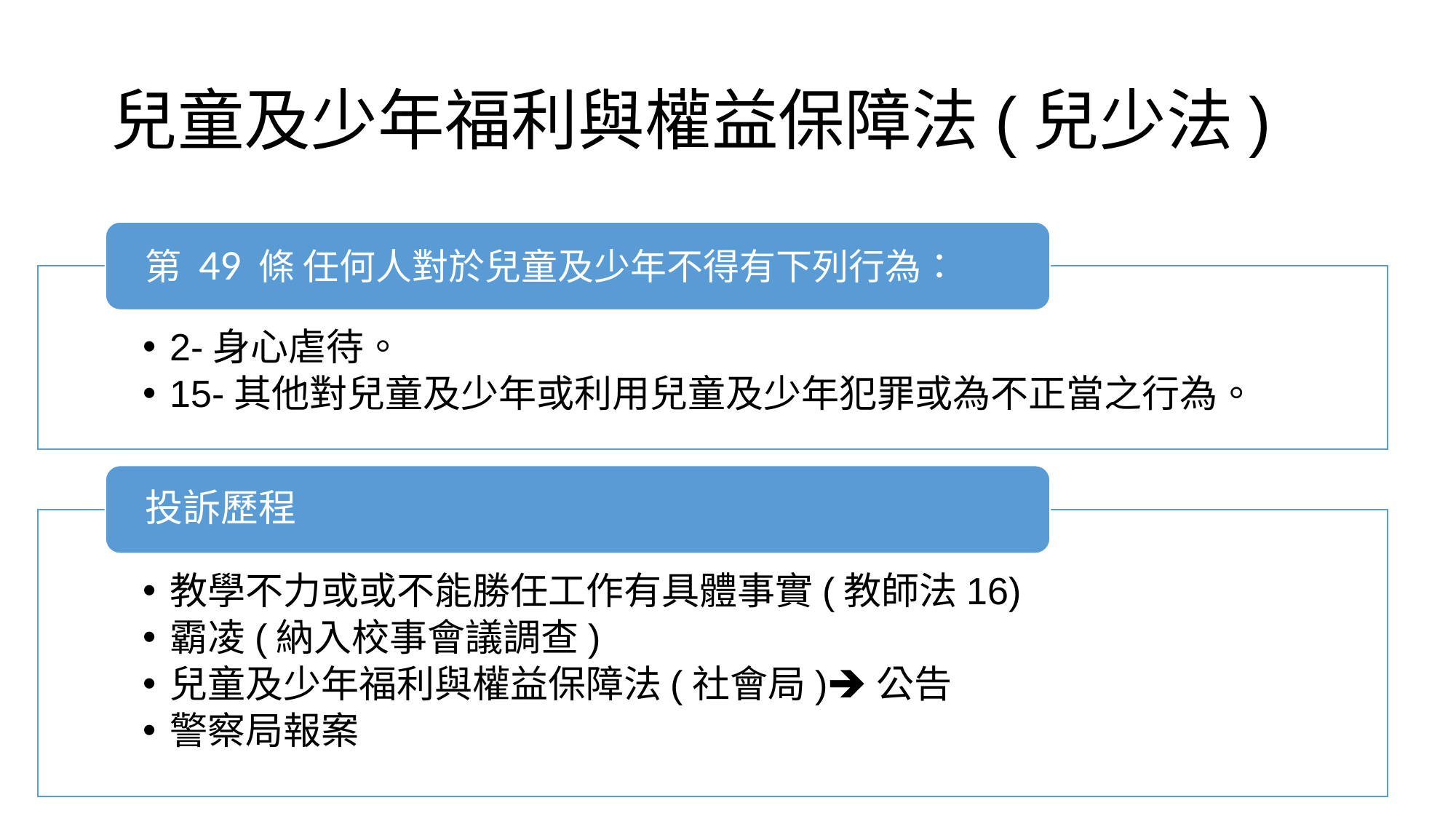

# 兒童及少年福利與權益保障法(兒少法)

第 49 條 任何人對於兒童及少年不得有下列行為：

2-身心虐待。
15-其他對兒童及少年或利用兒童及少年犯罪或為不正當之行為。

投訴歷程

教學不力或或不能勝任工作有具體事實(教師法16)
霸凌(納入校事會議調查)
兒童及少年福利與權益保障法(社會局)🡺公告
警察局報案